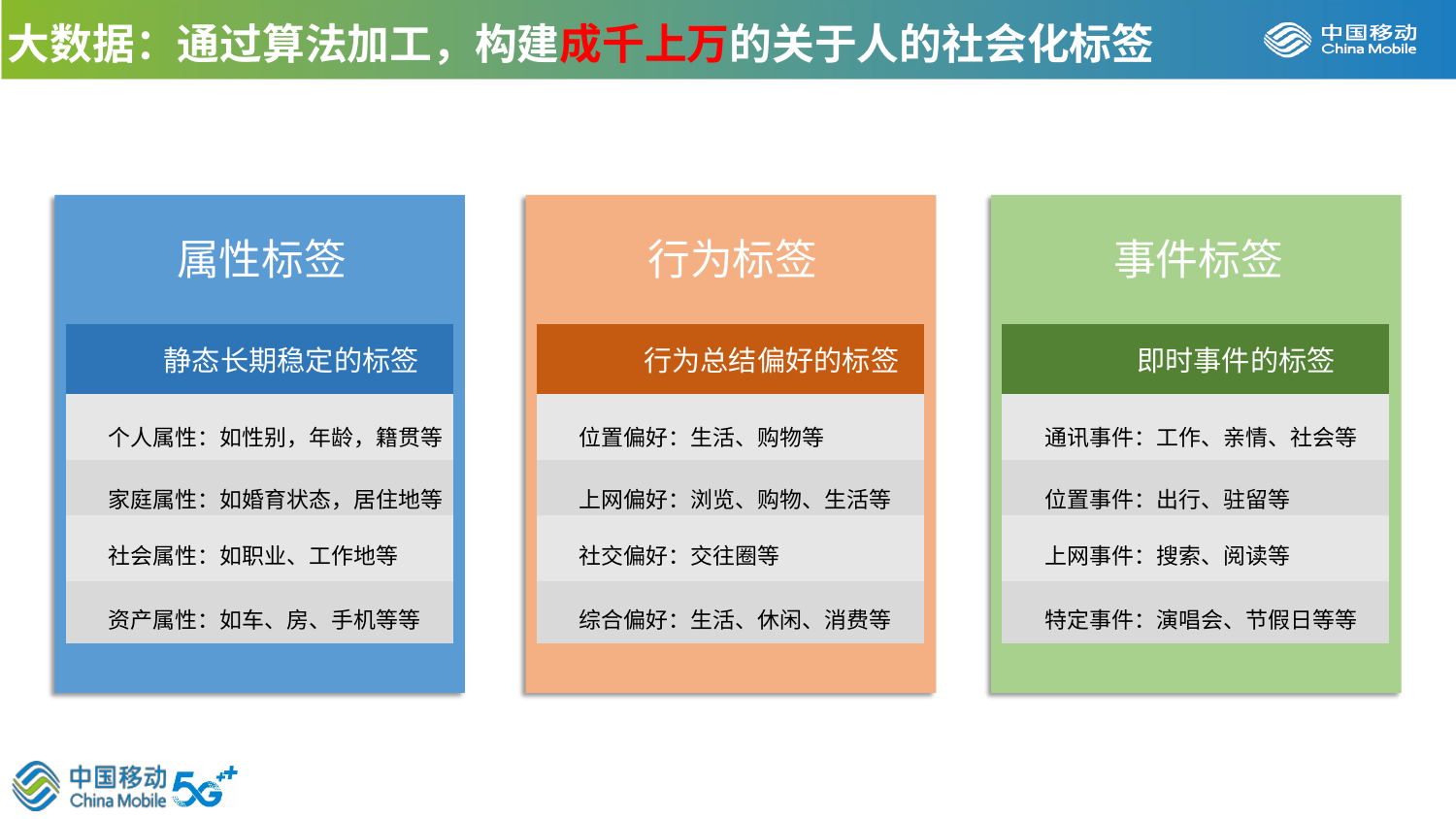

大数据：通过算法加工，构建成千上万的关于人的社会化标签

属性标签
行为标签
事件标签
| 静态长期稳定的标签 |
| --- |
| 个人属性：如性别，年龄，籍贯等 |
| 家庭属性：如婚育状态，居住地等 |
| 社会属性：如职业、工作地等 |
| 资产属性：如车、房、手机等等 |
| 行为总结偏好的标签 |
| --- |
| 位置偏好：生活、购物等 |
| 上网偏好：浏览、购物、生活等 |
| 社交偏好：交往圈等 |
| 综合偏好：生活、休闲、消费等 |
| 即时事件的标签 |
| --- |
| 通讯事件：工作、亲情、社会等 |
| 位置事件：出行、驻留等 |
| 上网事件：搜索、阅读等 |
| 特定事件：演唱会、节假日等等 |